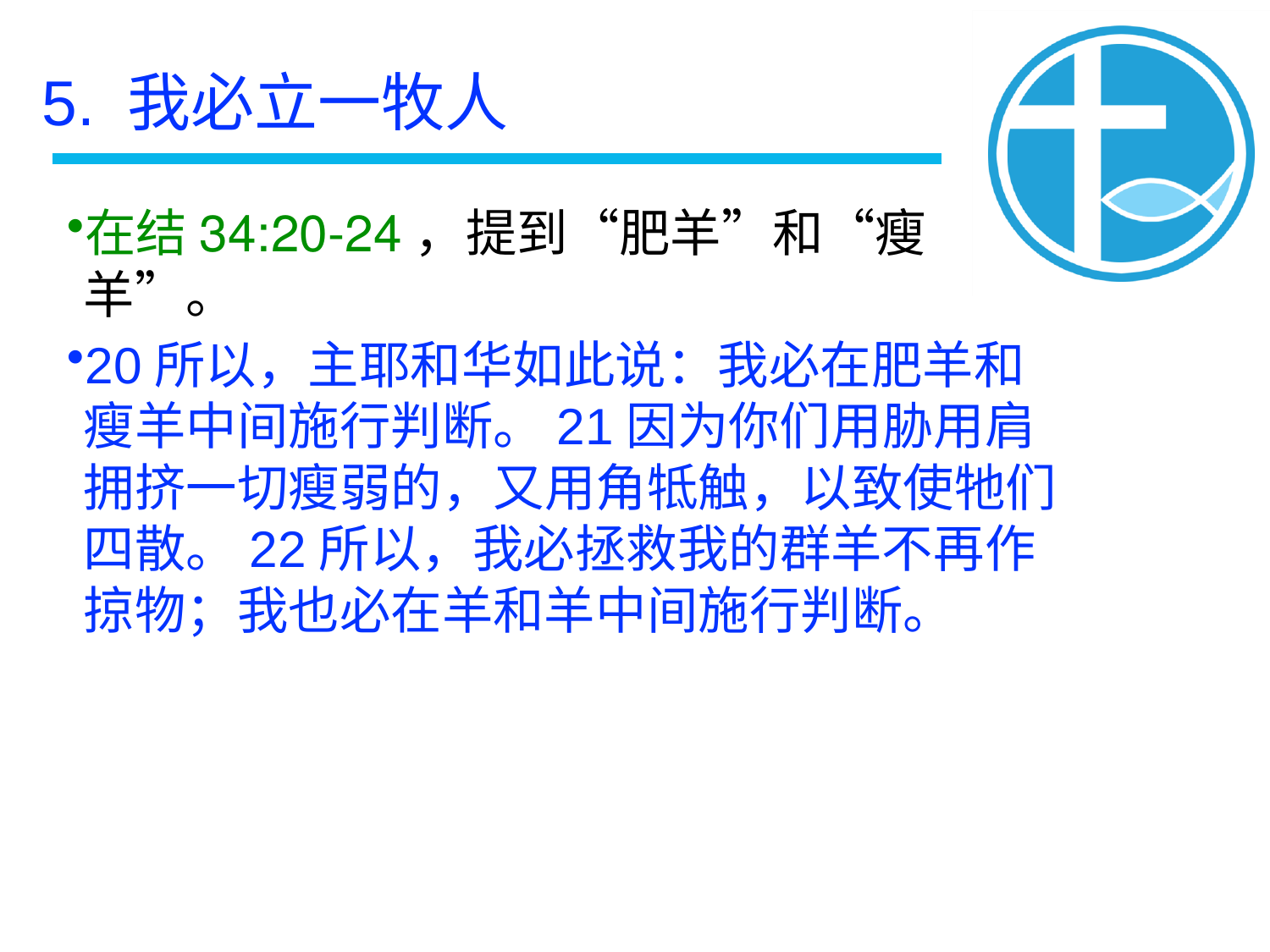

5. 我必立一牧人
在结34:20-24，提到“肥羊”和“瘦羊”。
20所以，主耶和华如此说：我必在肥羊和瘦羊中间施行判断。21因为你们用胁用肩拥挤一切瘦弱的，又用角牴触，以致使牠们四散。22所以，我必拯救我的群羊不再作掠物；我也必在羊和羊中间施行判断。